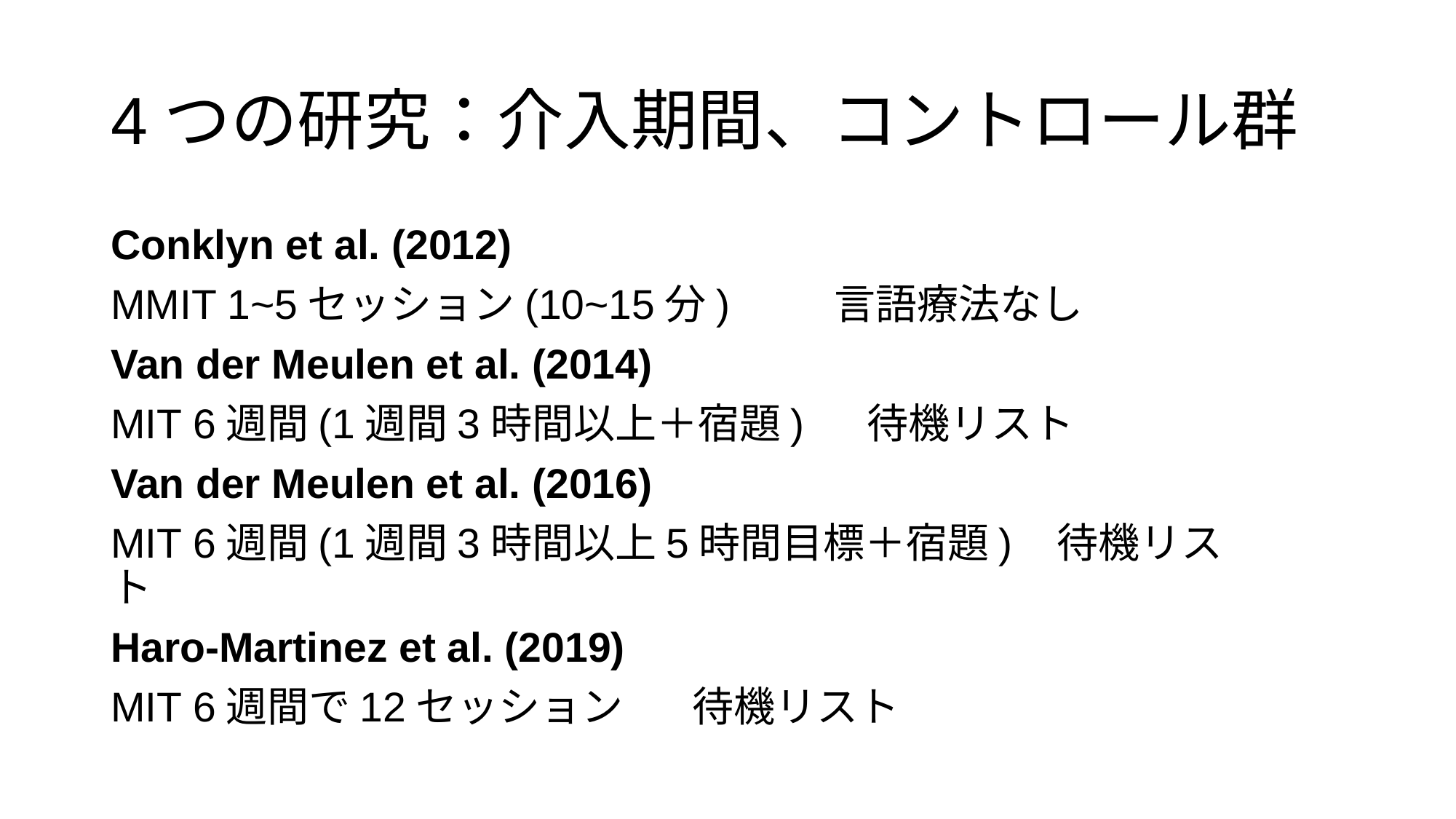

# 4つの研究：介入期間、コントロール群
Conklyn et al. (2012)
MMIT 1~5セッション(10~15分) 　　言語療法なし
Van der Meulen et al. (2014)
MIT 6週間(1週間3時間以上＋宿題) 　待機リスト
Van der Meulen et al. (2016)
MIT 6週間(1週間3時間以上5時間目標＋宿題)   待機リスト
Haro-Martinez et al. (2019)
MIT 6週間で12セッション 　  待機リスト